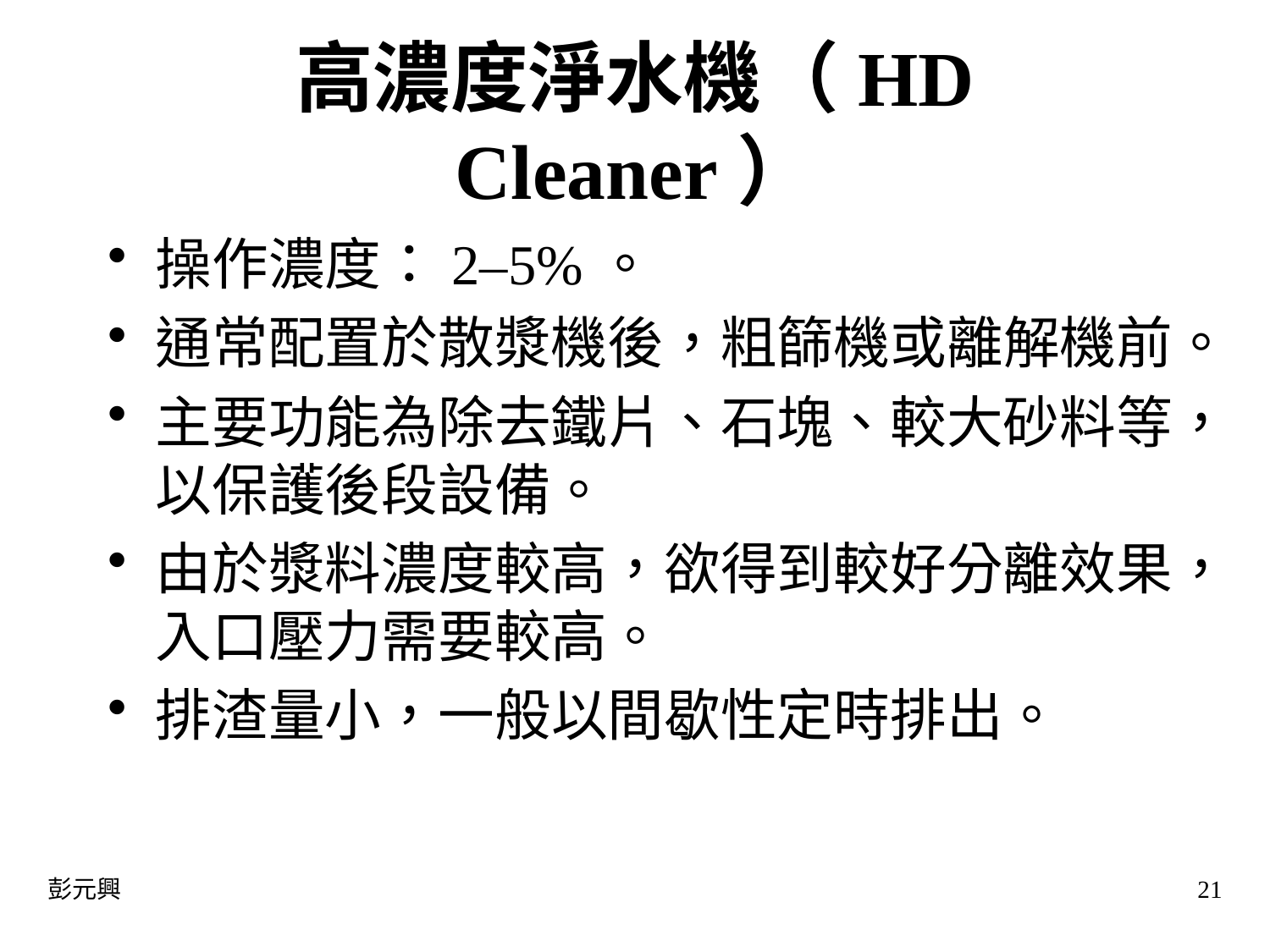

# 高濃度淨水機（HD Cleaner）
操作濃度：2–5%。
通常配置於散漿機後，粗篩機或離解機前。
主要功能為除去鐵片、石塊、較大砂料等，以保護後段設備。
由於漿料濃度較高，欲得到較好分離效果，入口壓力需要較高。
排渣量小，一般以間歇性定時排出。
彭元興
21